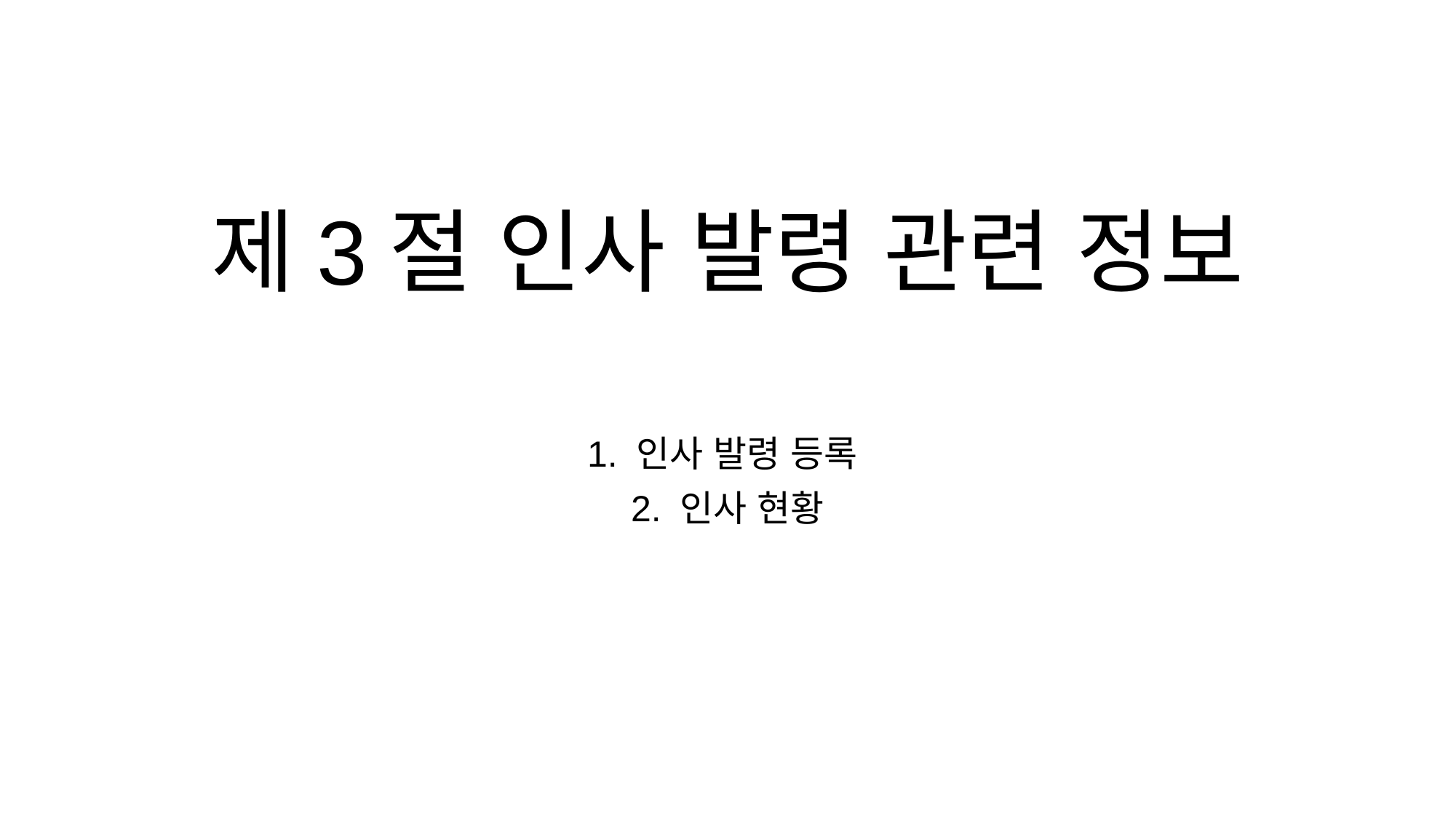

# 제3절 인사 발령 관련 정보
1. 인사 발령 등록
2. 인사 현황